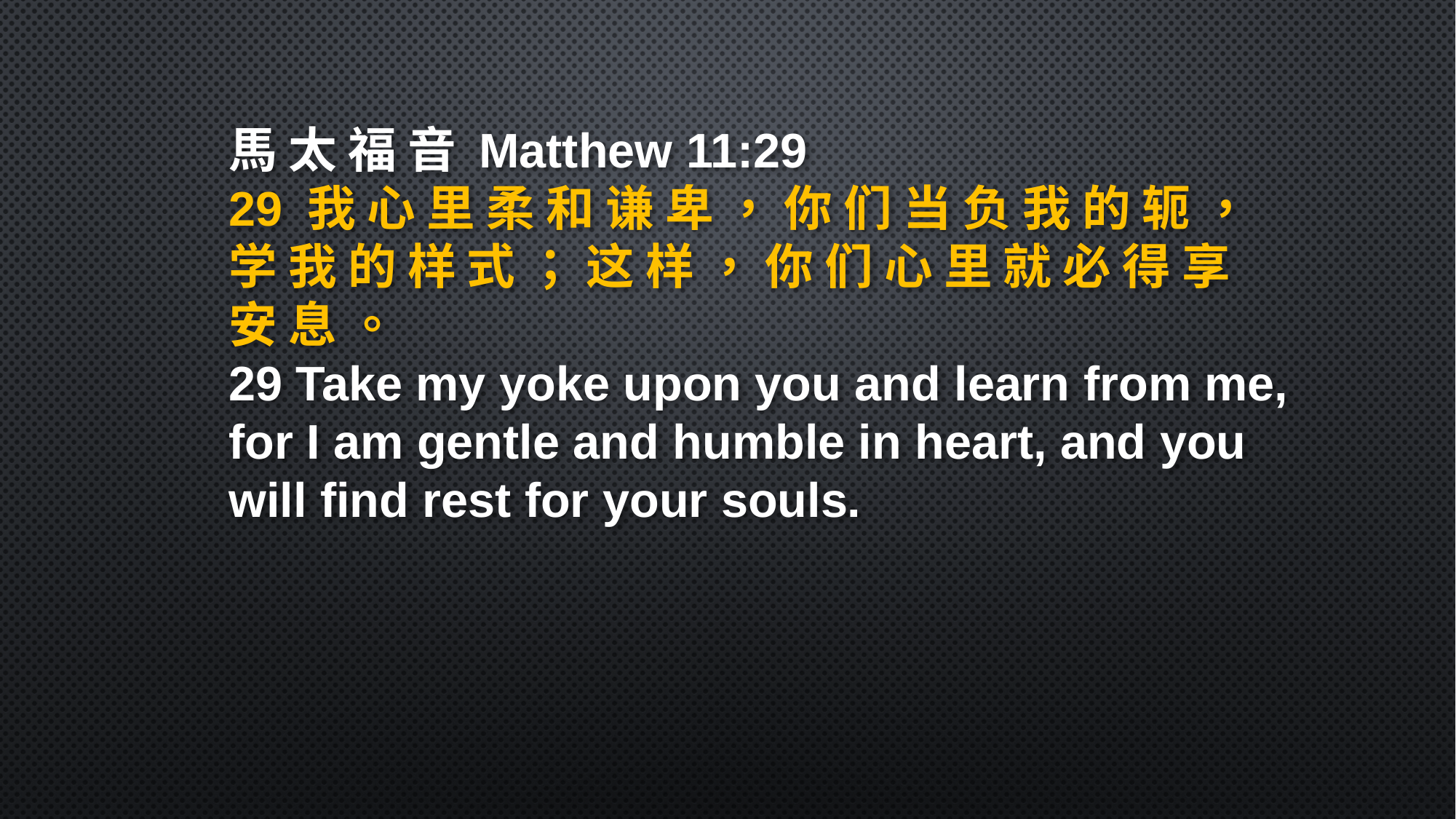

馬 太 福 音 Matthew 11:29
29 我 心 里 柔 和 谦 卑 ， 你 们 当 负 我 的 轭 ， 学 我 的 样 式 ； 这 样 ， 你 们 心 里 就 必 得 享 安 息 。
29 Take my yoke upon you and learn from me, for I am gentle and humble in heart, and you will find rest for your souls.